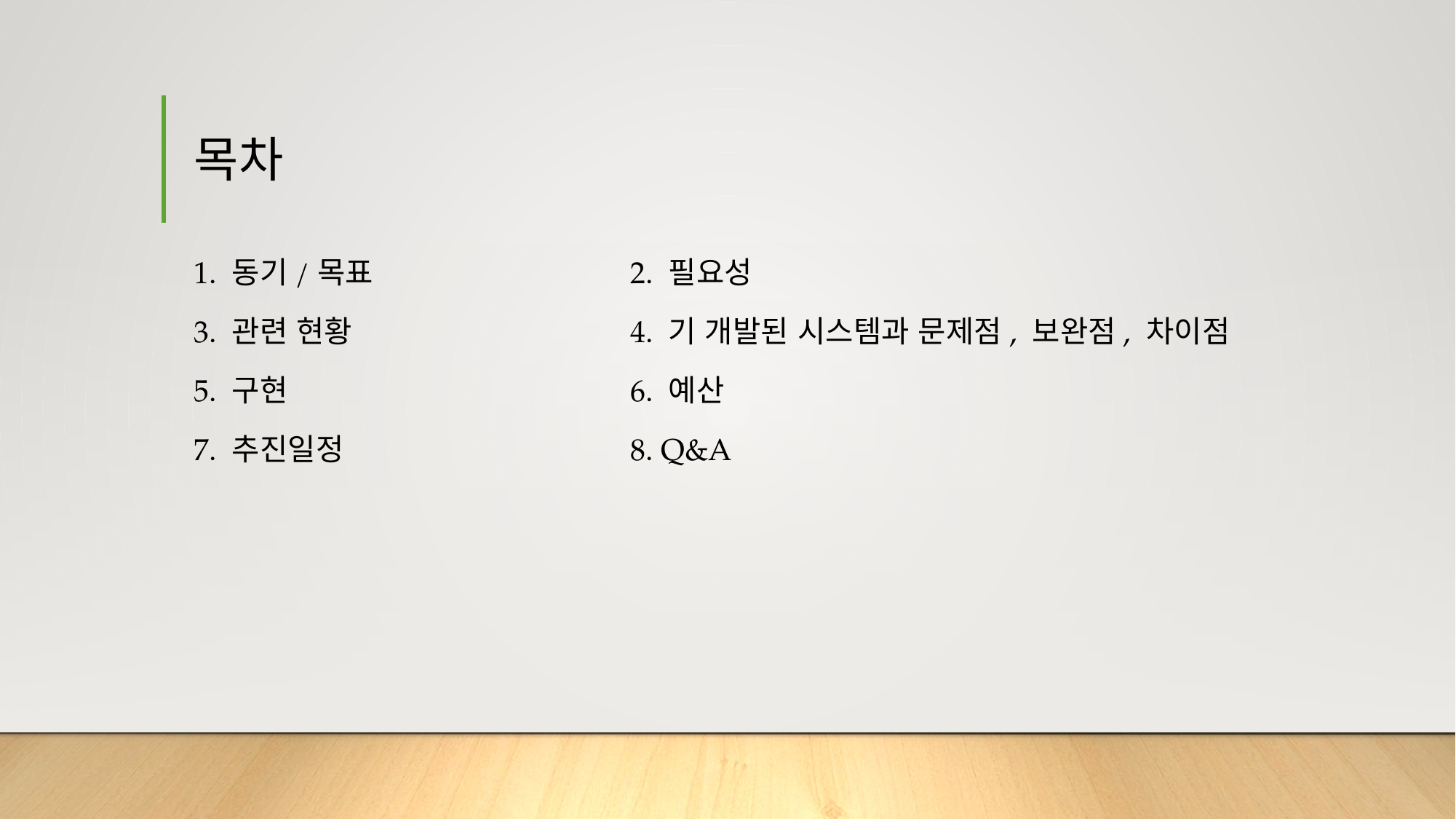

# 목차
1. 동기/목표			2. 필요성
3. 관련 현황			4. 기 개발된 시스템과 문제점, 보완점, 차이점
5. 구현				6. 예산
7. 추진일정			8. Q&A